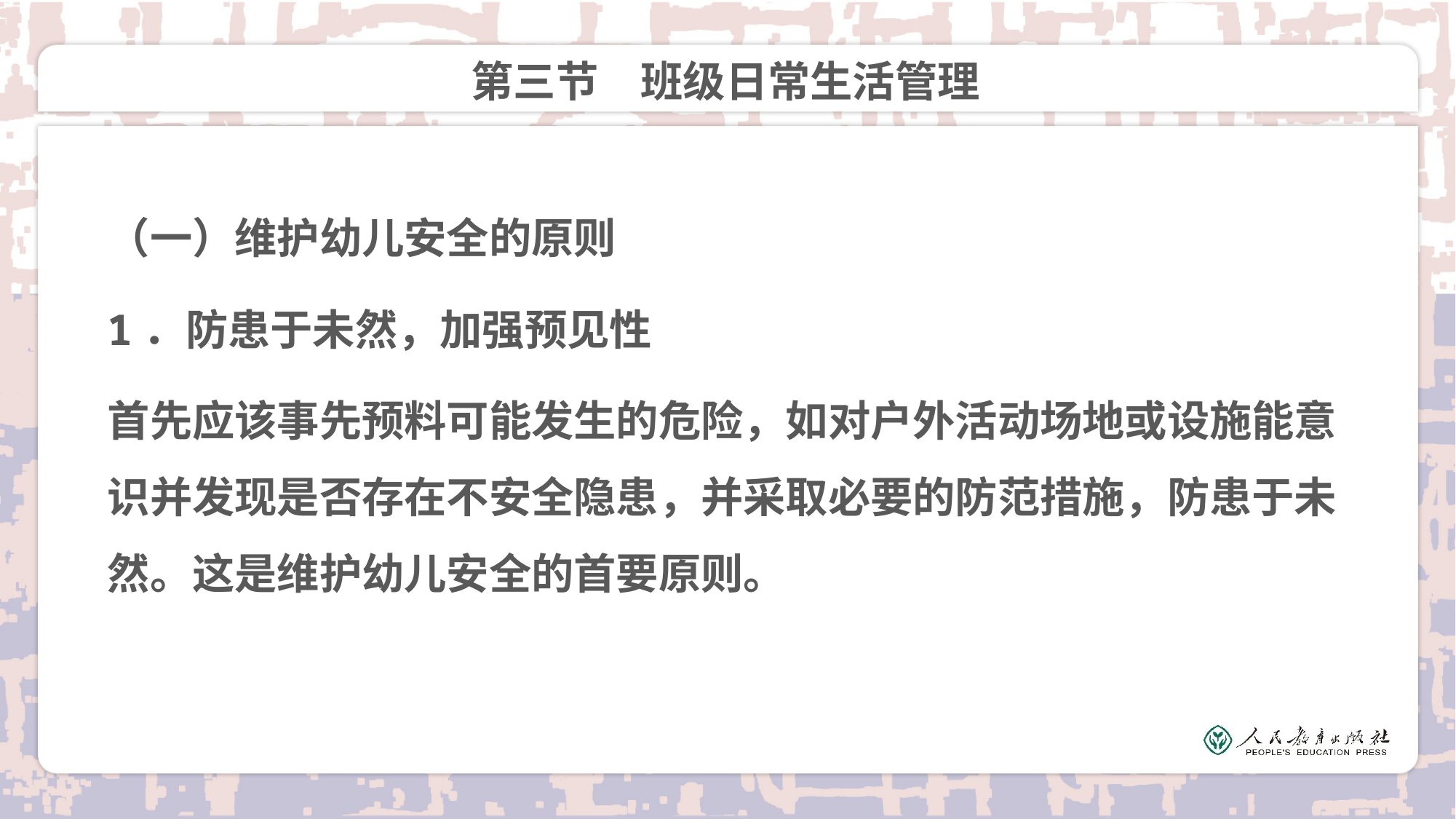

# 第三节　班级日常生活管理
（一）维护幼儿安全的原则
1．防患于未然，加强预见性
首先应该事先预料可能发生的危险，如对户外活动场地或设施能意识并发现是否存在不安全隐患，并采取必要的防范措施，防患于未然。这是维护幼儿安全的首要原则。